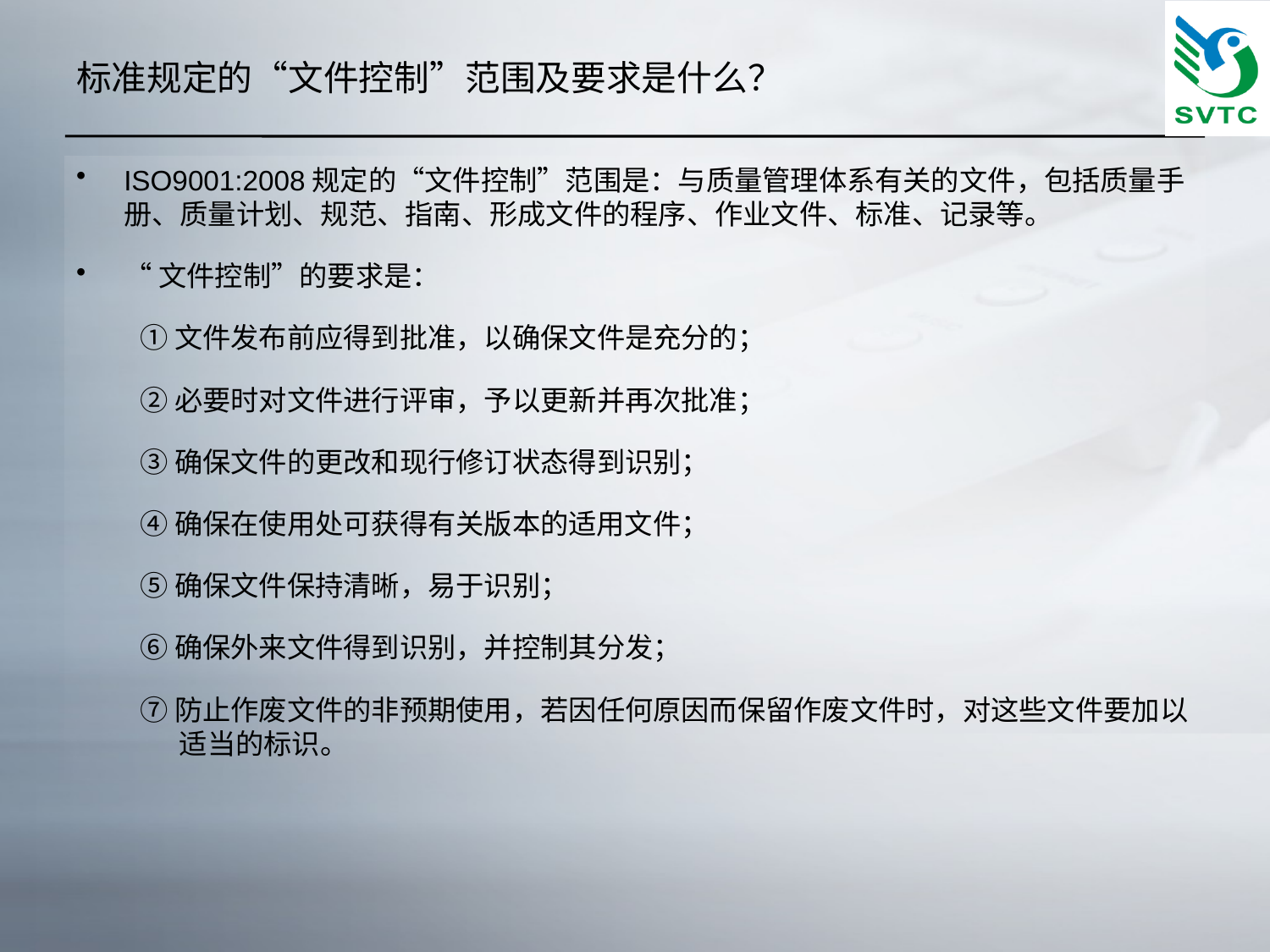

# 标准规定的“文件控制”范围及要求是什么？
ISO9001:2008规定的“文件控制”范围是：与质量管理体系有关的文件，包括质量手册、质量计划、规范、指南、形成文件的程序、作业文件、标准、记录等。
“文件控制”的要求是：
①文件发布前应得到批准，以确保文件是充分的；
②必要时对文件进行评审，予以更新并再次批准；
③确保文件的更改和现行修订状态得到识别；
④确保在使用处可获得有关版本的适用文件；
⑤确保文件保持清晰，易于识别；
⑥确保外来文件得到识别，并控制其分发；
⑦防止作废文件的非预期使用，若因任何原因而保留作废文件时，对这些文件要加以适当的标识。